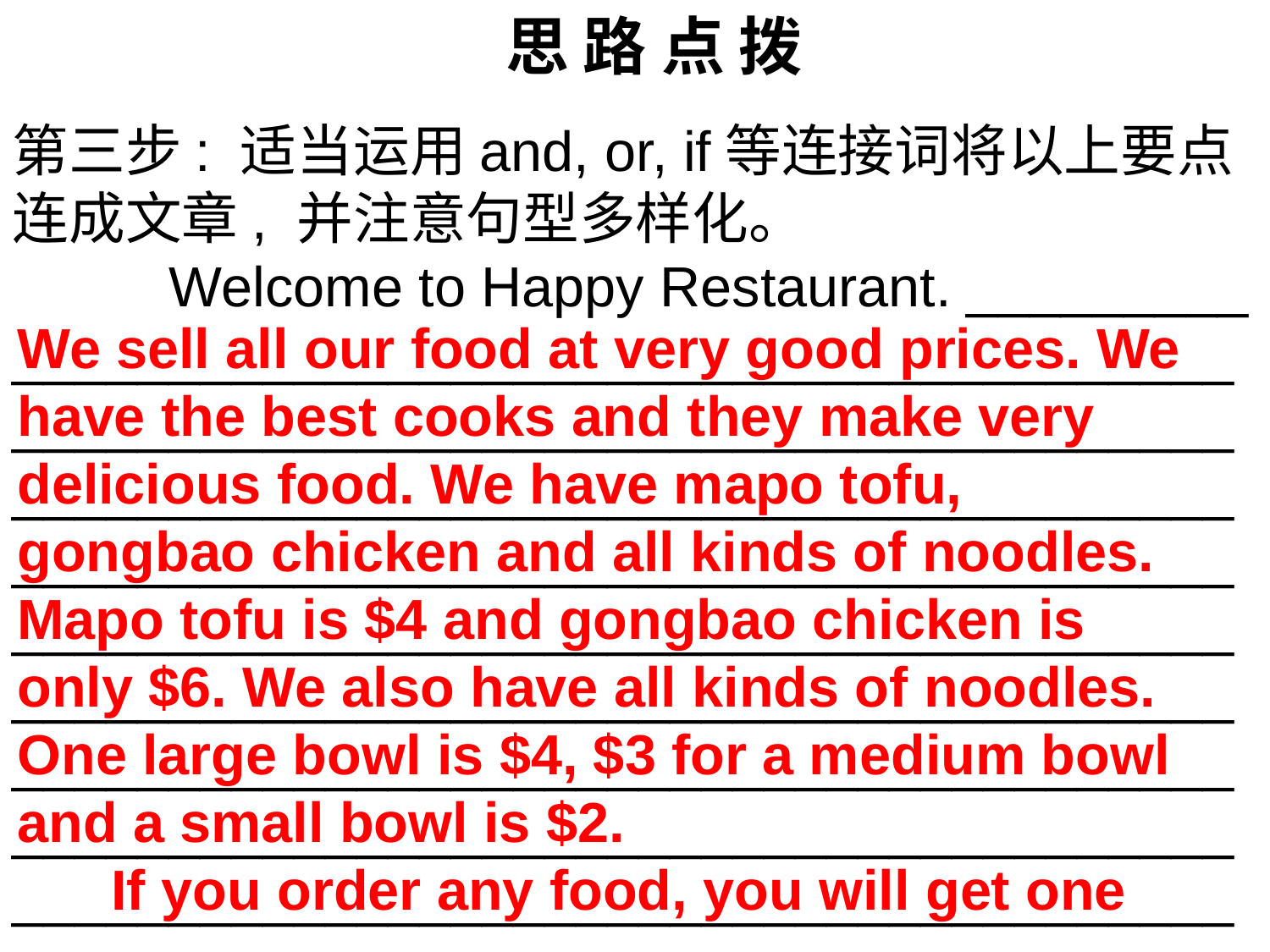

思 路 点 拨
第三步: 适当运用and, or, if等连接词将以上要点连成文章, 并注意句型多样化。
          Welcome to Happy Restaurant. _________
______________________________________________________________________________
______________________________________________________________________________
___________________________________________________________________________________________________________________________________________________________________________________________________
We sell all our food at very good prices. We have the best cooks and they make very delicious food. We have mapo tofu, gongbao chicken and all kinds of noodles. Mapo tofu is $4 and gongbao chicken is only $6. We also have all kinds of noodles. One large bowl is $4, $3 for a medium bowl and a small bowl is $2.
      If you order any food, you will get one